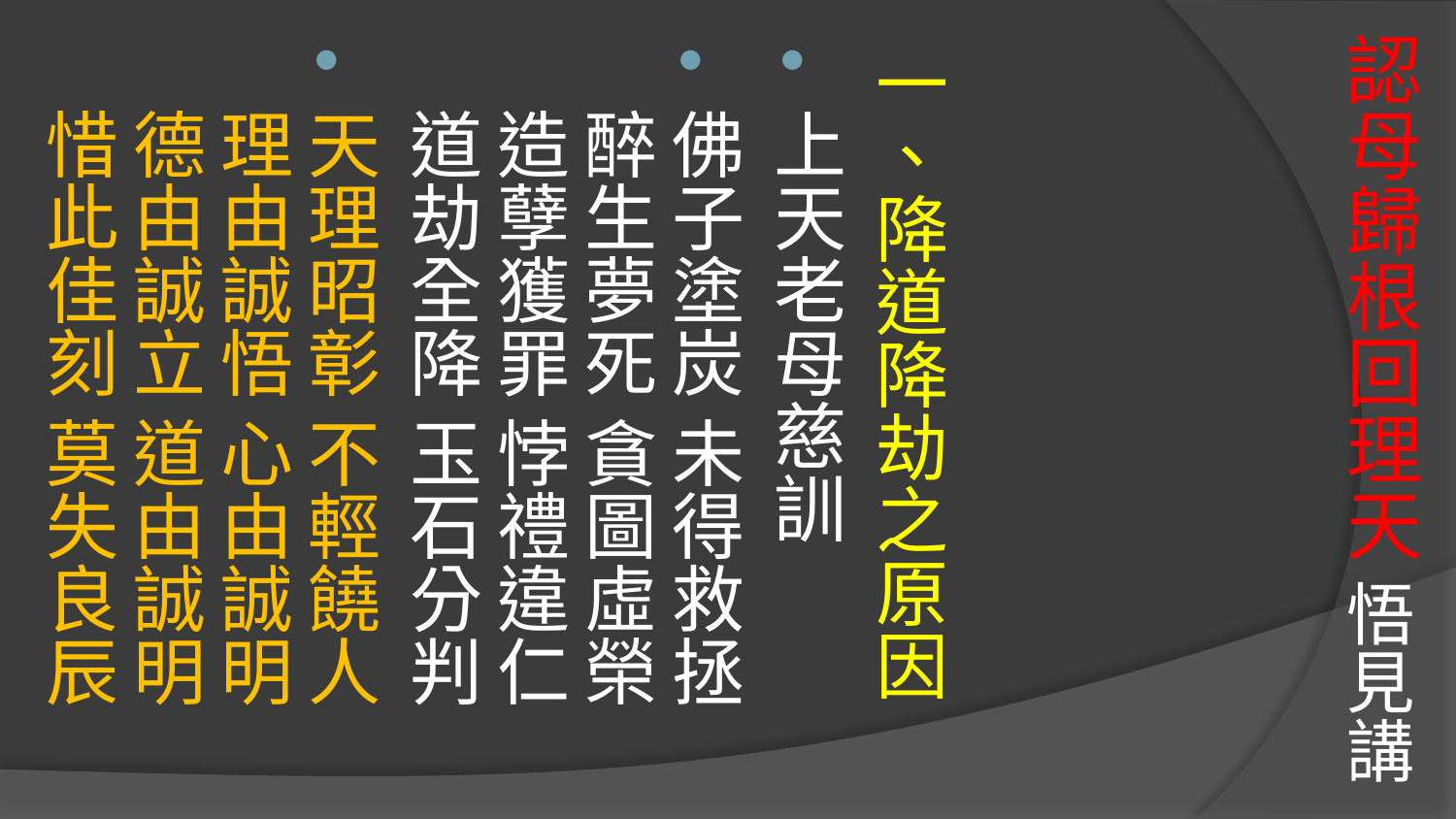

# 認母歸根回理天 悟見講
一、降道降劫之原因
上天老母慈訓
佛子塗炭 未得救拯 
醉生夢死 貪圖虛榮 
造孽獲罪 悖禮違仁 
道劫全降 玉石分判
天理昭彰 不輕饒人 
理由誠悟 心由誠明 
德由誠立 道由誠明 
惜此佳刻 莫失良辰